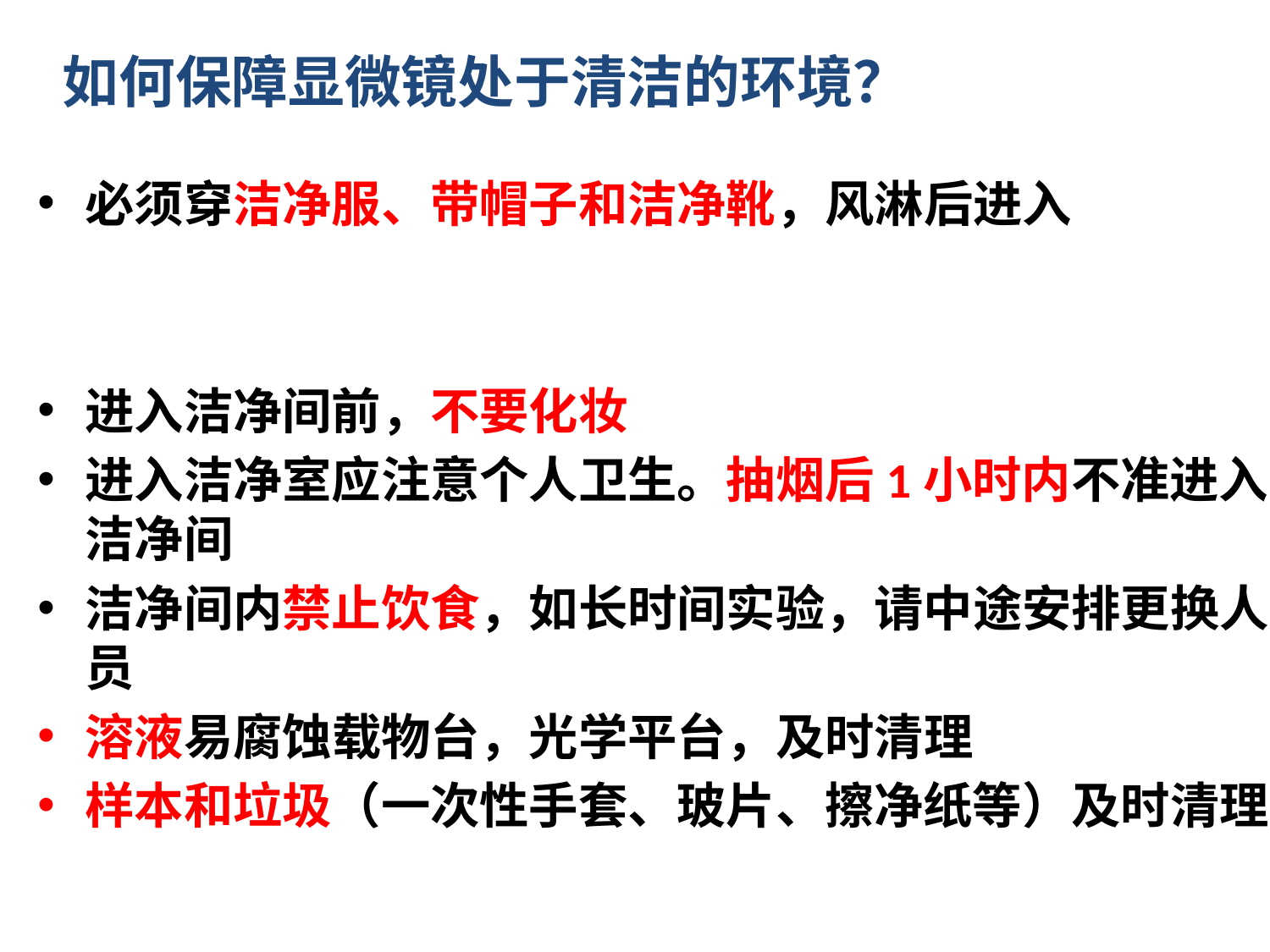

如何保障显微镜处于清洁的环境？
必须穿洁净服、带帽子和洁净靴，风淋后进入

进入洁净间前，不要化妆
进入洁净室应注意个人卫生。抽烟后1小时内不准进入洁净间
洁净间内禁止饮食，如长时间实验，请中途安排更换人员
溶液易腐蚀载物台，光学平台，及时清理
样本和垃圾（一次性手套、玻片、擦净纸等）及时清理

6